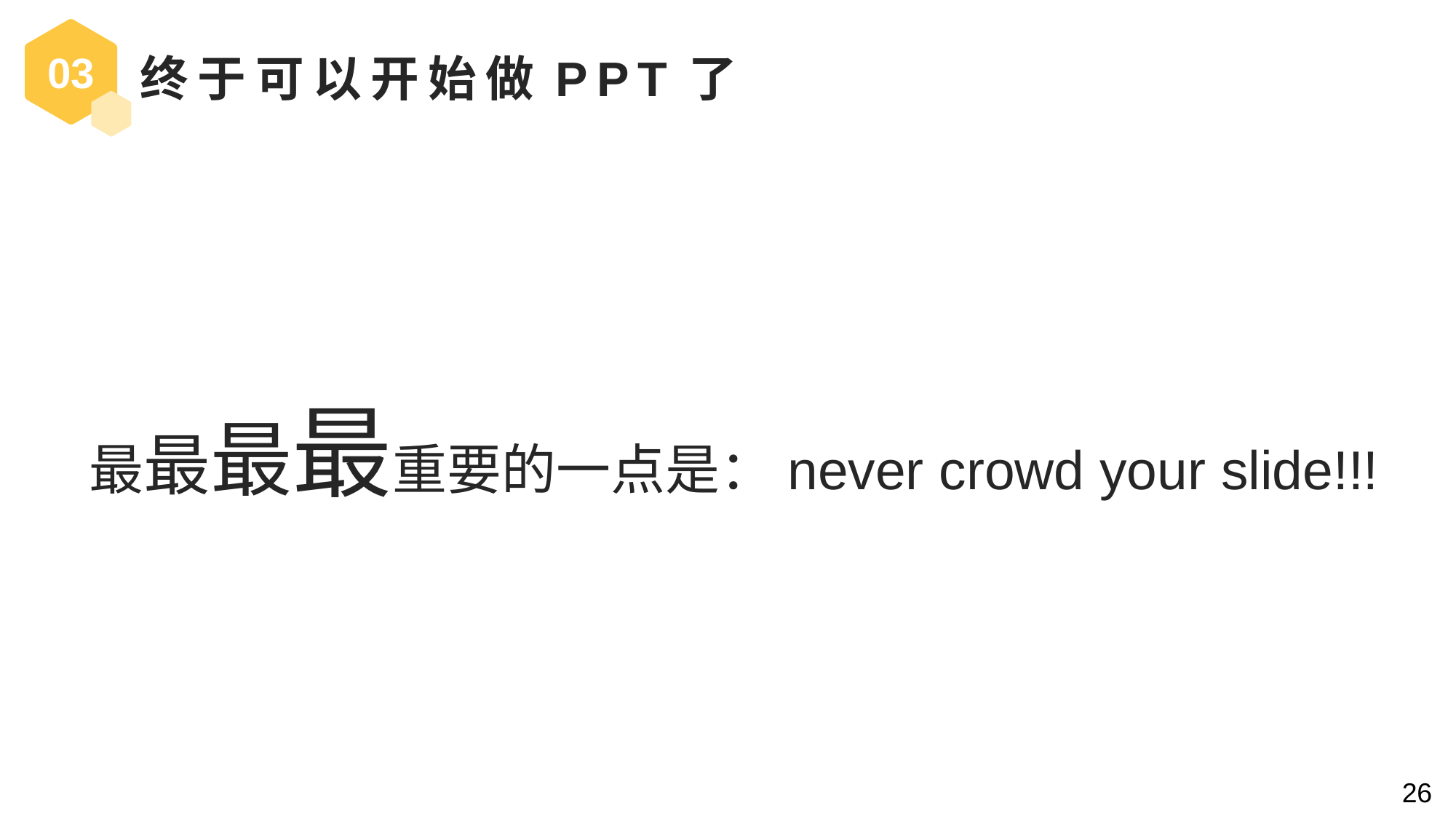

03
终于可以开始做PPT了

最最最最重要的一点是：never crowd your slide!!!
26